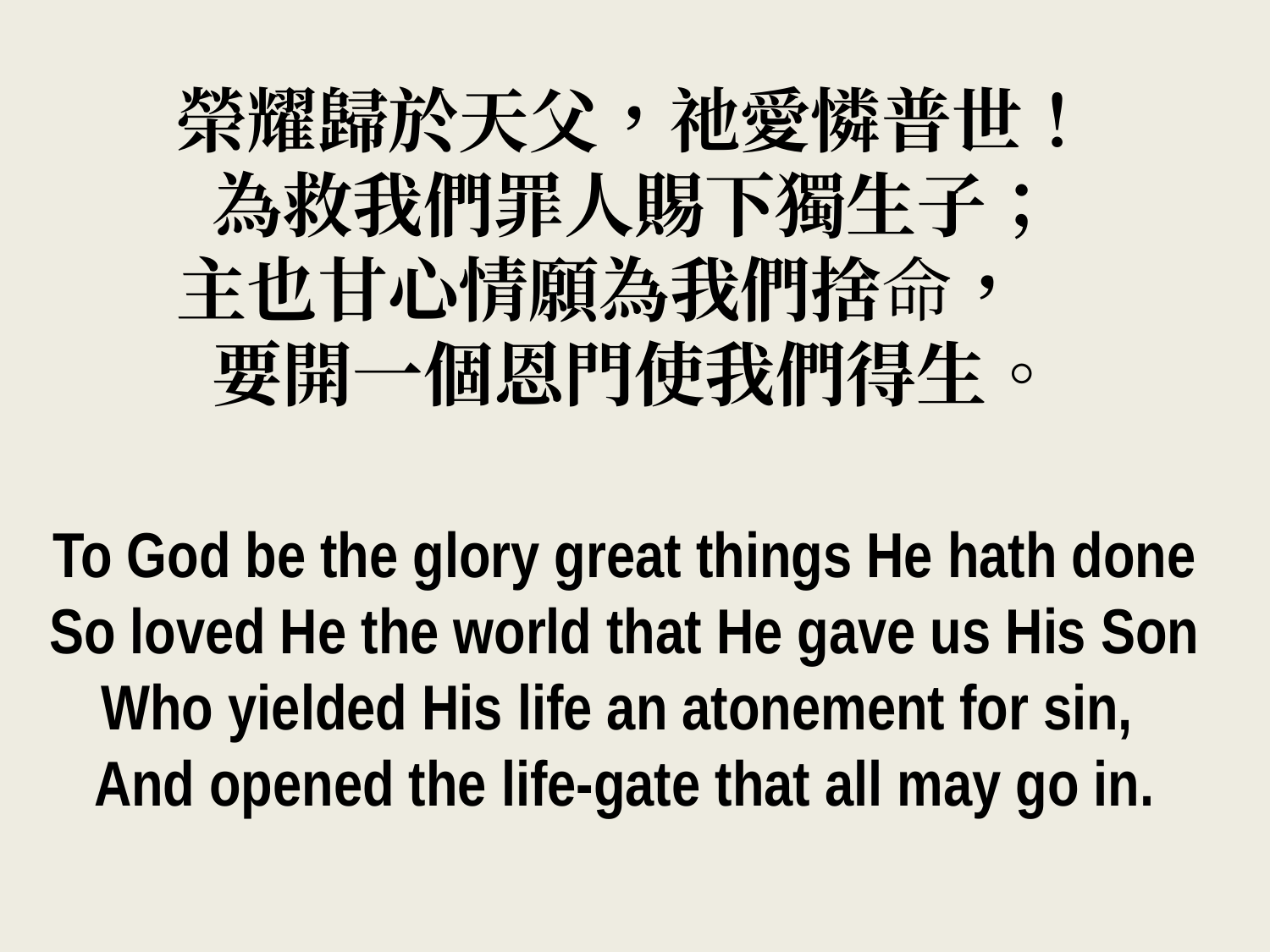

榮耀歸於天父，祂愛憐普世！
為救我們罪人賜下獨生子；
主也甘心情願為我們捨命，
要開一個恩門使我們得生。

To God be the glory great things He hath done
So loved He the world that He gave us His Son
Who yielded His life an atonement for sin,
And opened the life-gate that all may go in.